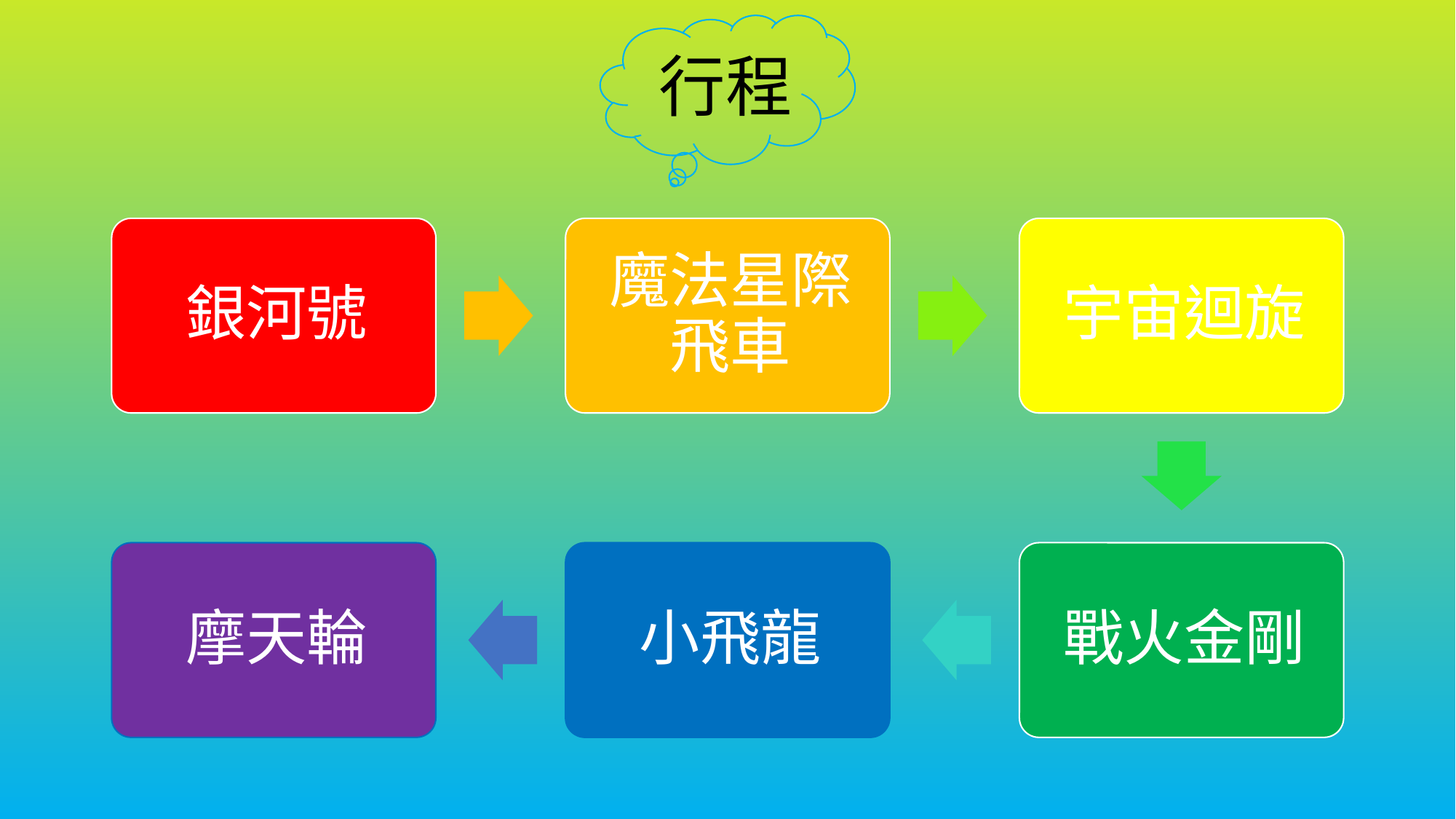

# 行程
銀河號

魔法星際飛車

宇宙迴旋

戰火金剛

小飛龍

摩天輪